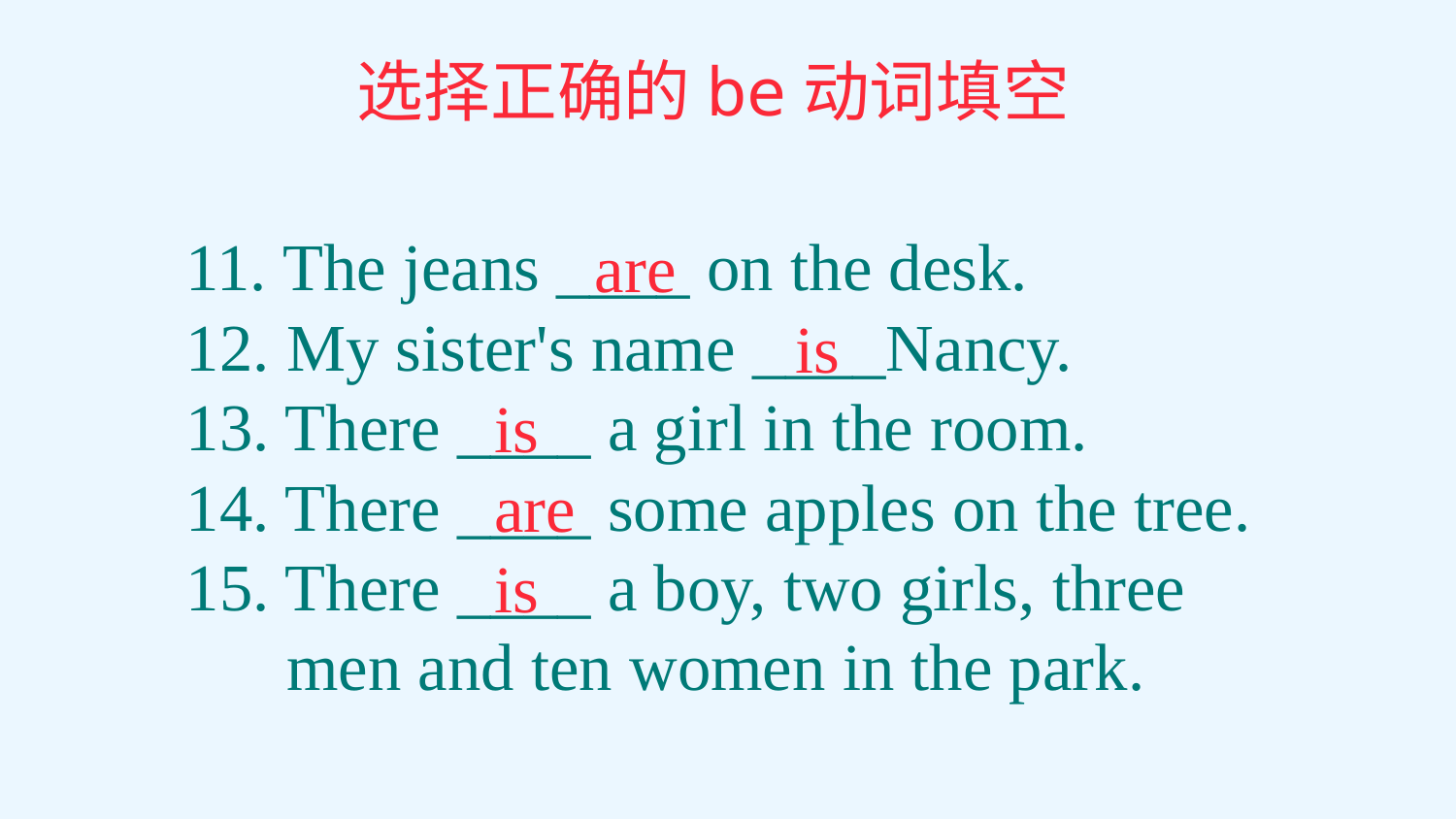

选择正确的be动词填空
      are
                  is
is
are
is
11. The jeans ____ on the desk.
12. My sister's name ____Nancy.
13. There ____ a girl in the room.
14. There ____ some apples on the tree.
15. There ____ a boy, two girls, three
      men and ten women in the park.